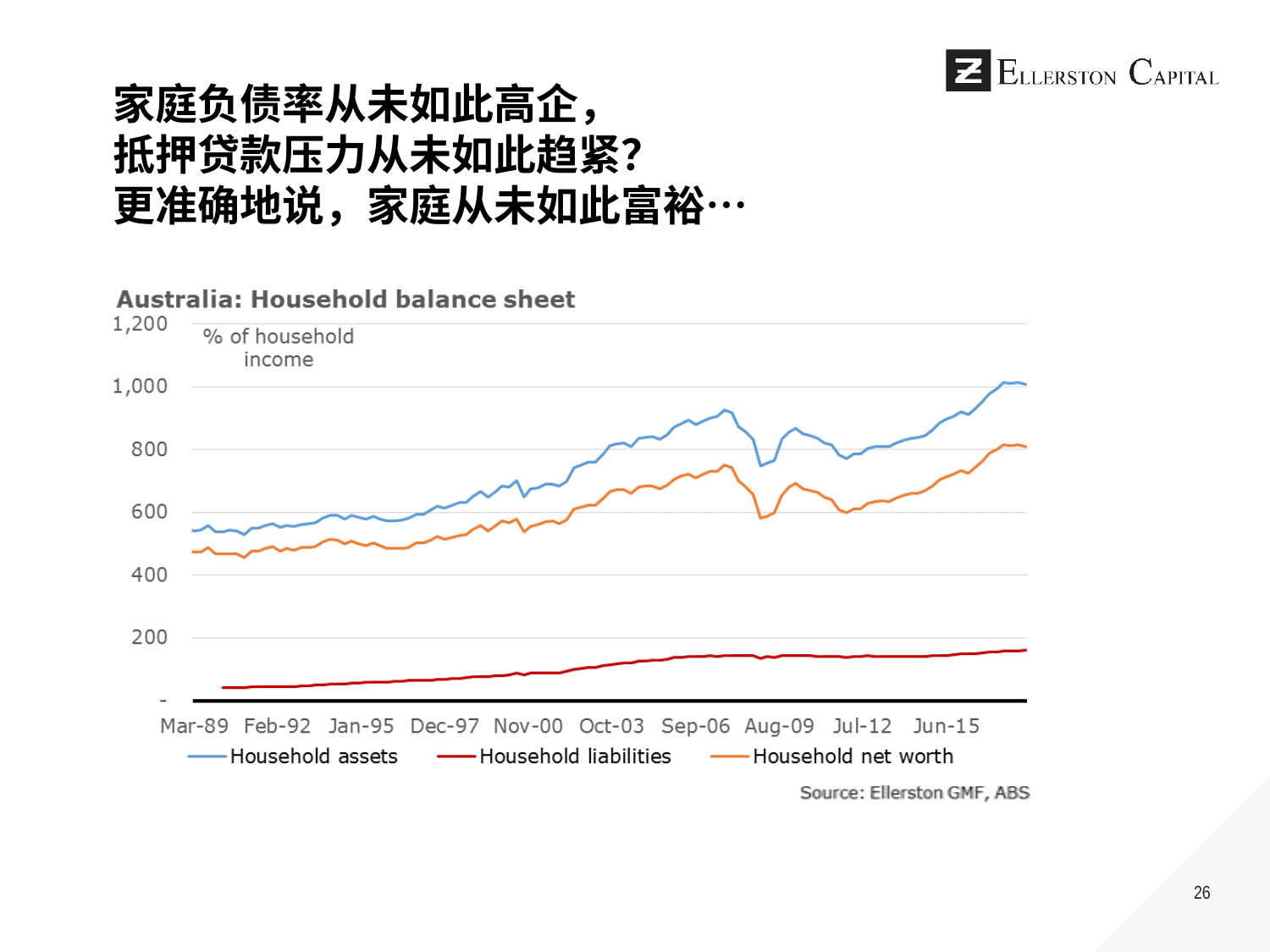

家庭负债率从未如此高企，
抵押贷款压力从未如此趋紧？
更准确地说，家庭从未如此富裕…

30/11/2018

26